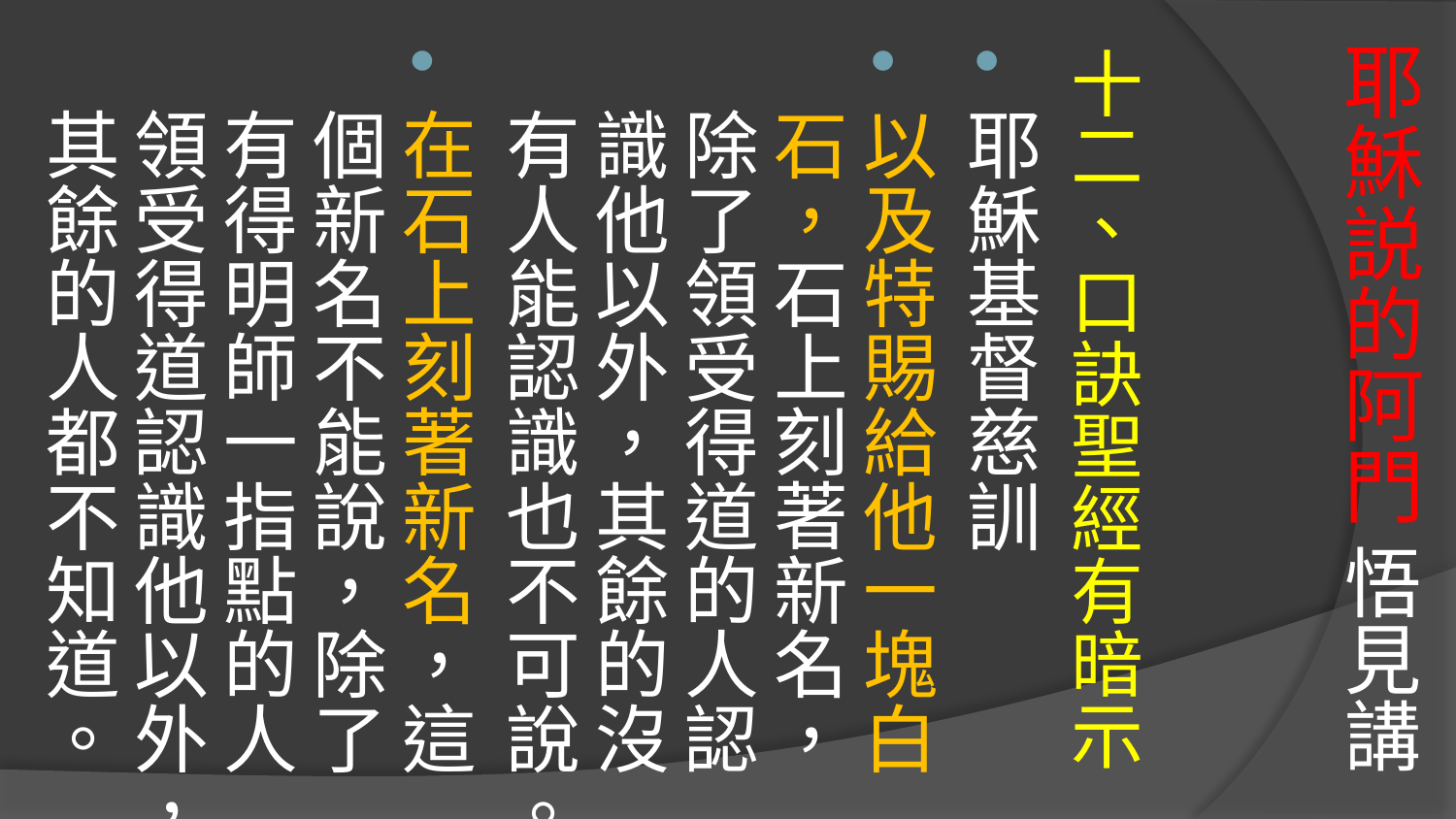

# 耶穌説的阿門 悟見講
十二、口訣聖經有暗示
耶穌基督慈訓
以及特賜給他一塊白石，石上刻著新名，除了領受得道的人認識他以外，其餘的沒有人能認識也不可說。
在石上刻著新名，這個新名不能說，除了有得明師一指點的人領受得道認識他以外，其餘的人都不知道。